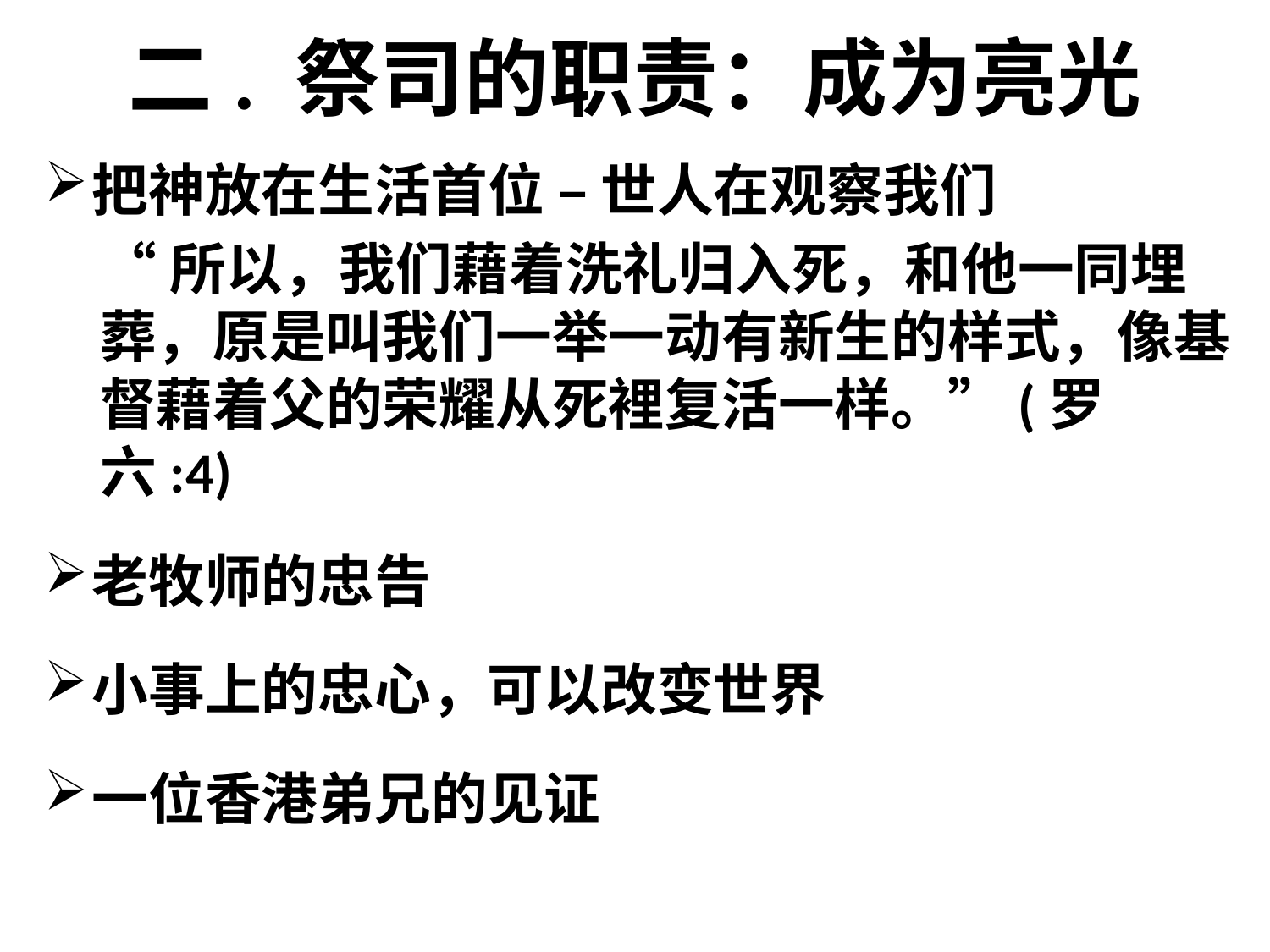

# 二. 祭司的职责：成为亮光
把神放在生活首位 – 世人在观察我们
“所以，我们藉着洗礼归入死，和他一同埋葬，原是叫我们一举一动有新生的样式，像基督藉着父的荣耀从死裡复活一样。”(罗六:4)

老牧师的忠告

小事上的忠心，可以改变世界

一位香港弟兄的见证